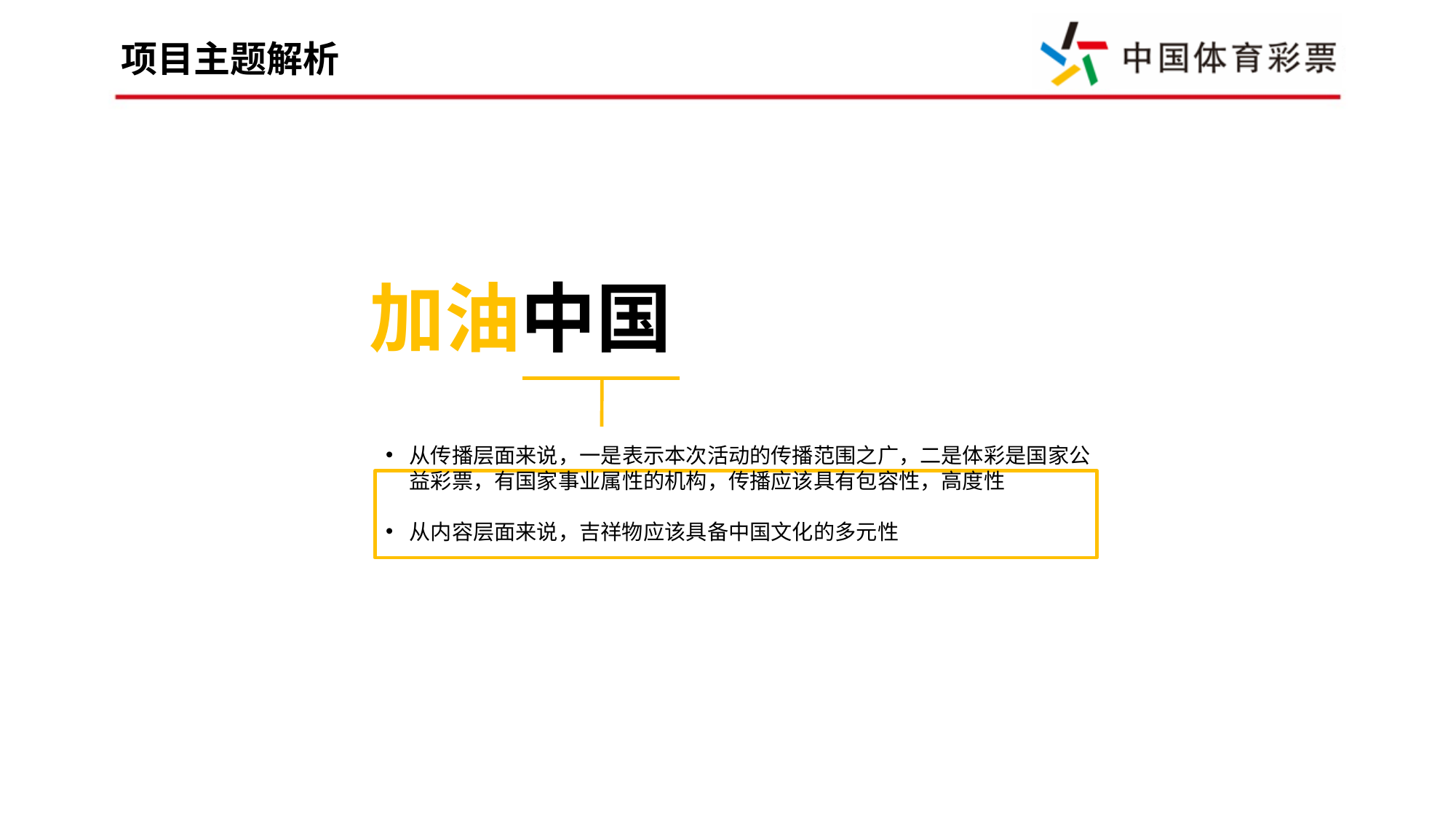

项目主题解析
加油中国

从传播层面来说，一是表示本次活动的传播范围之广，二是体彩是国家公益彩票，有国家事业属性的机构，传播应该具有包容性，高度性

从内容层面来说，吉祥物应该具备中国文化的多元性